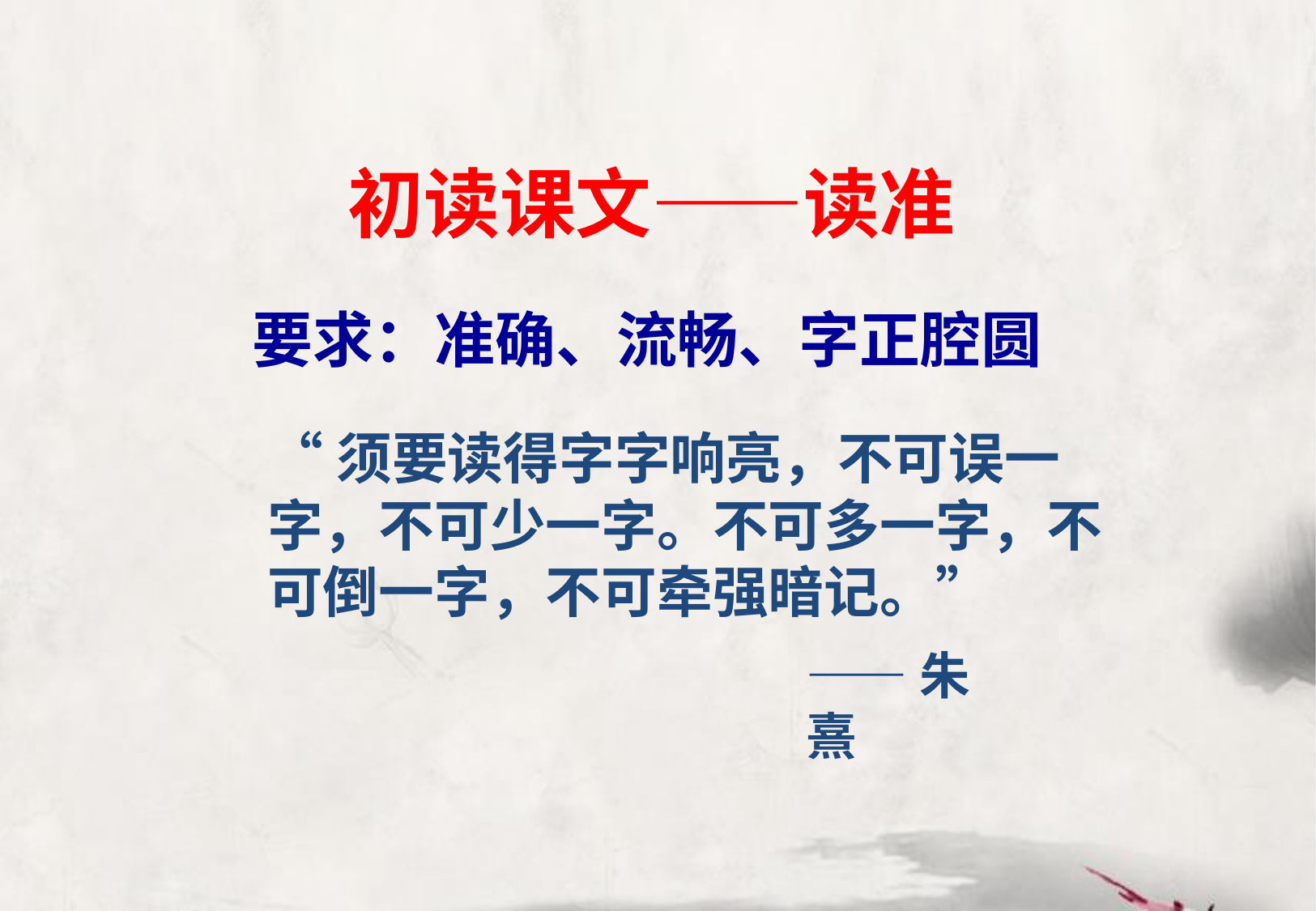

# 初读课文——读准
要求：准确、流畅、字正腔圆
“须要读得字字响亮，不可误一字，不可少一字。不可多一字，不可倒一字，不可牵强暗记。”
——朱熹